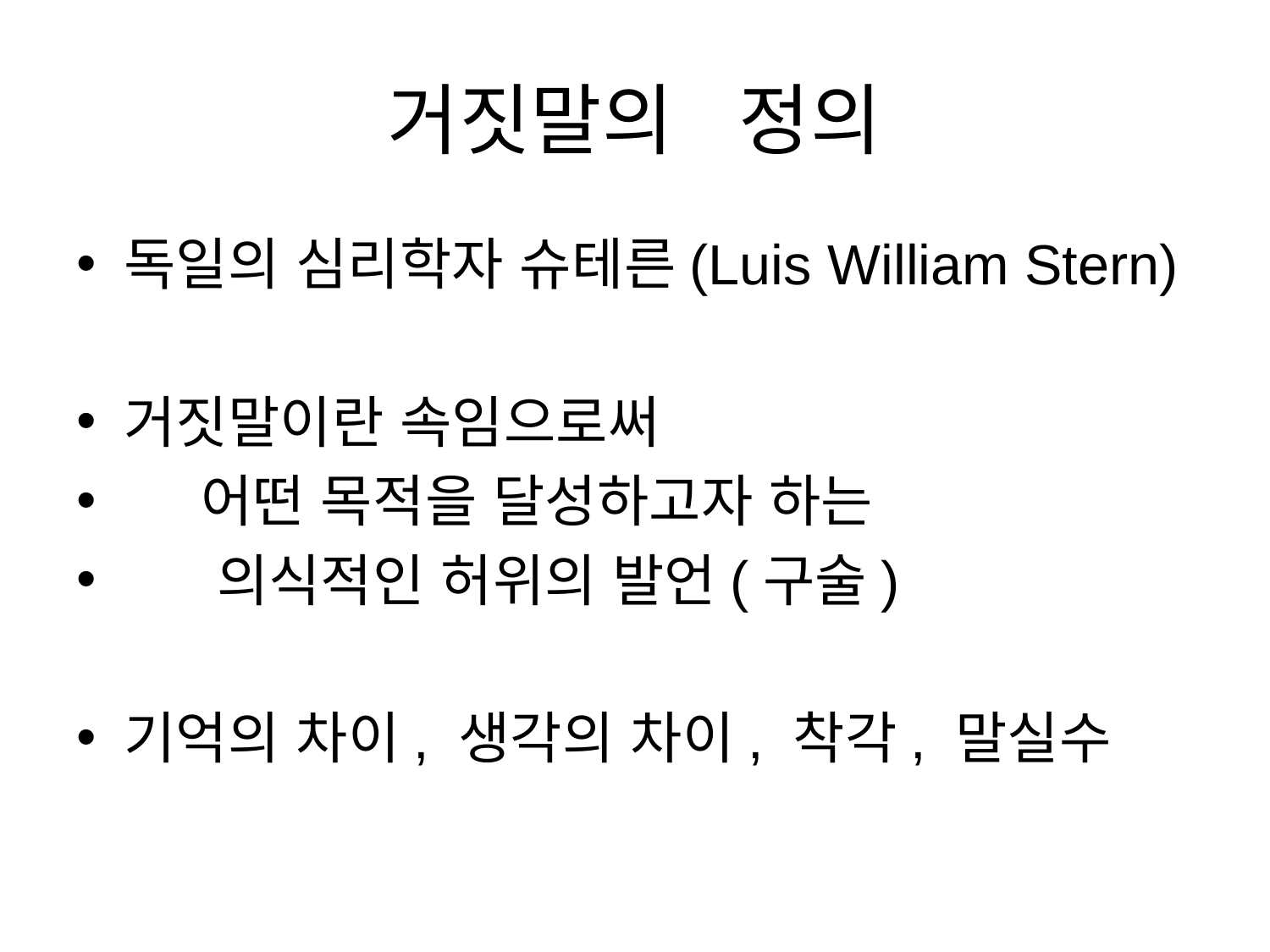

# 거짓말의   정의
독일의 심리학자 슈테른(Luis William Stern)

거짓말이란 속임으로써
    어떤 목적을 달성하고자 하는
     의식적인 허위의 발언(구술)

기억의 차이, 생각의 차이, 착각, 말실수